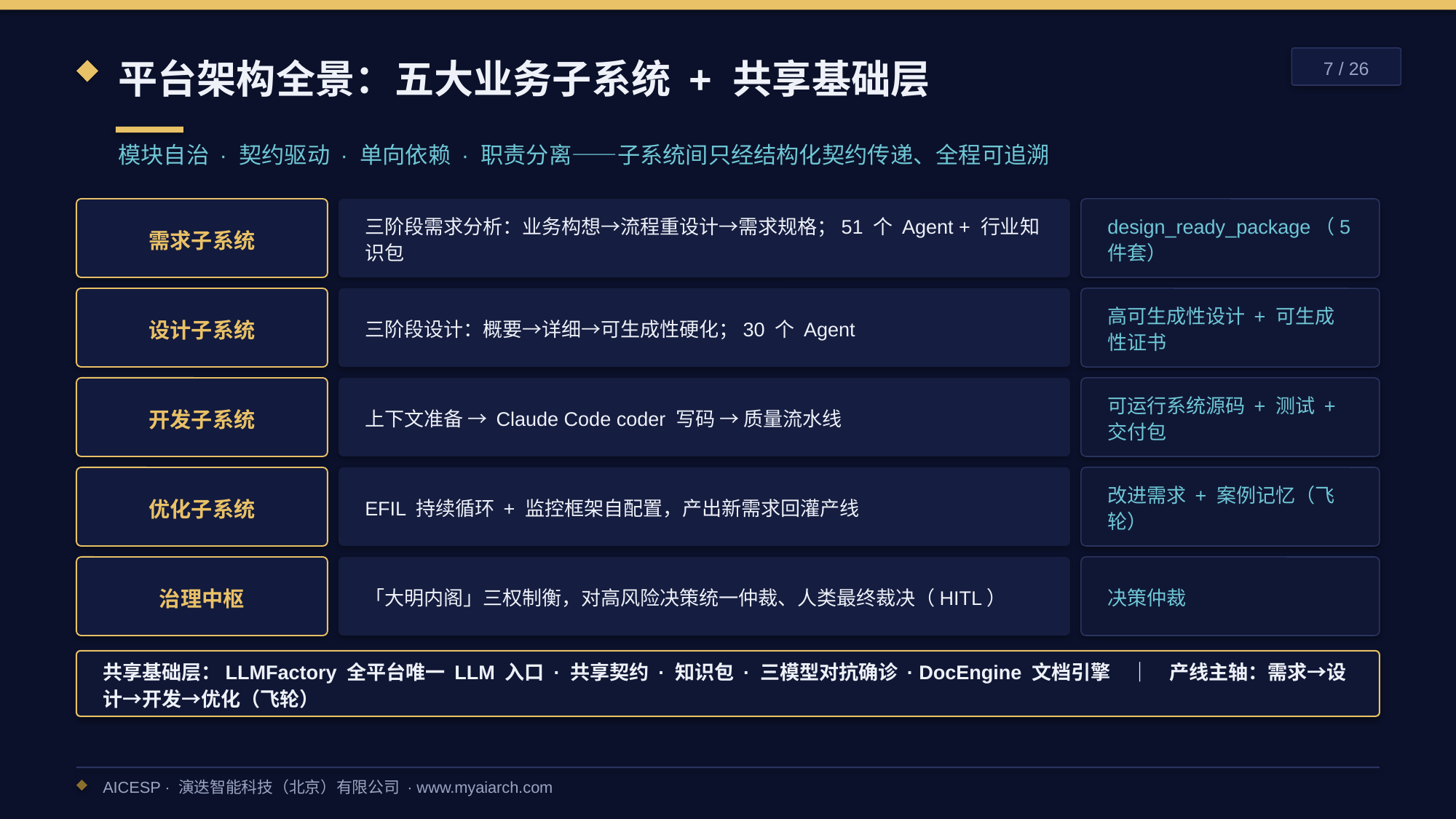

平台架构全景：五大业务子系统 + 共享基础层

7 / 26

模块自治 · 契约驱动 · 单向依赖 · 职责分离——子系统间只经结构化契约传递、全程可追溯

需求子系统

三阶段需求分析：业务构想→流程重设计→需求规格；51 个 Agent + 行业知识包

design_ready_package（5 件套）

设计子系统

三阶段设计：概要→详细→可生成性硬化；30 个 Agent

高可生成性设计 + 可生成性证书

开发子系统

上下文准备 → Claude Code coder 写码 → 质量流水线

可运行系统源码 + 测试 + 交付包

优化子系统

EFIL 持续循环 + 监控框架自配置，产出新需求回灌产线

改进需求 + 案例记忆（飞轮）

治理中枢

「大明内阁」三权制衡，对高风险决策统一仲裁、人类最终裁决（HITL）

决策仲裁

共享基础层：LLMFactory 全平台唯一 LLM 入口 · 共享契约 · 知识包 · 三模型对抗确诊 · DocEngine 文档引擎　｜　产线主轴：需求→设计→开发→优化（飞轮）

AICESP · 演迭智能科技（北京）有限公司 · www.myaiarch.com